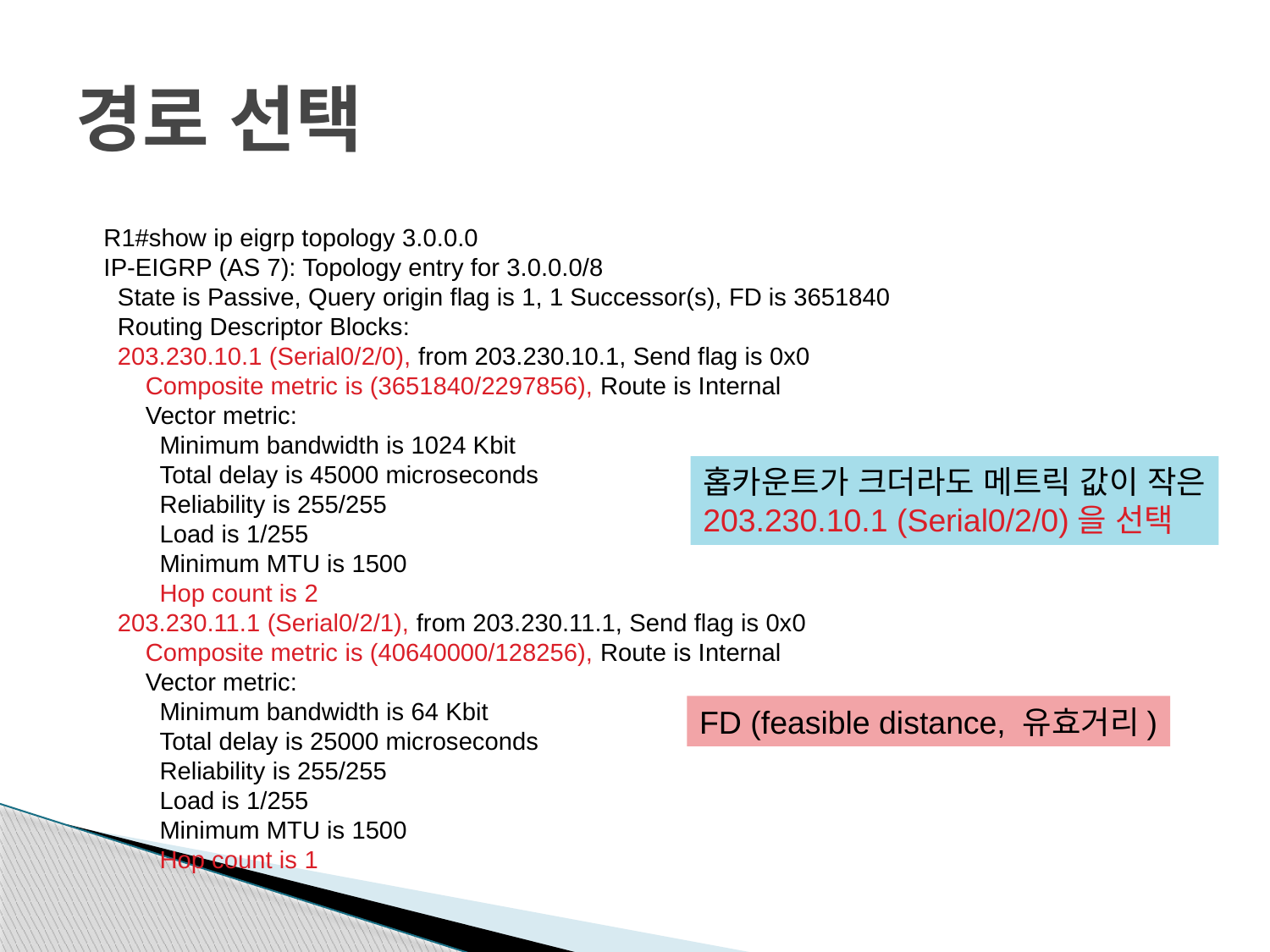

# 경로 선택
R1#show ip eigrp topology 3.0.0.0
IP-EIGRP (AS 7): Topology entry for 3.0.0.0/8
  State is Passive, Query origin flag is 1, 1 Successor(s), FD is 3651840
  Routing Descriptor Blocks:
  203.230.10.1 (Serial0/2/0), from 203.230.10.1, Send flag is 0x0
      Composite metric is (3651840/2297856), Route is Internal
      Vector metric:
        Minimum bandwidth is 1024 Kbit
        Total delay is 45000 microseconds
        Reliability is 255/255
        Load is 1/255
        Minimum MTU is 1500
        Hop count is 2
  203.230.11.1 (Serial0/2/1), from 203.230.11.1, Send flag is 0x0
      Composite metric is (40640000/128256), Route is Internal
      Vector metric:
        Minimum bandwidth is 64 Kbit
        Total delay is 25000 microseconds
        Reliability is 255/255
        Load is 1/255
        Minimum MTU is 1500
        Hop count is 1
홉카운트가 크더라도 메트릭 값이 작은
203.230.10.1 (Serial0/2/0)을 선택
FD (feasible distance, 유효거리)